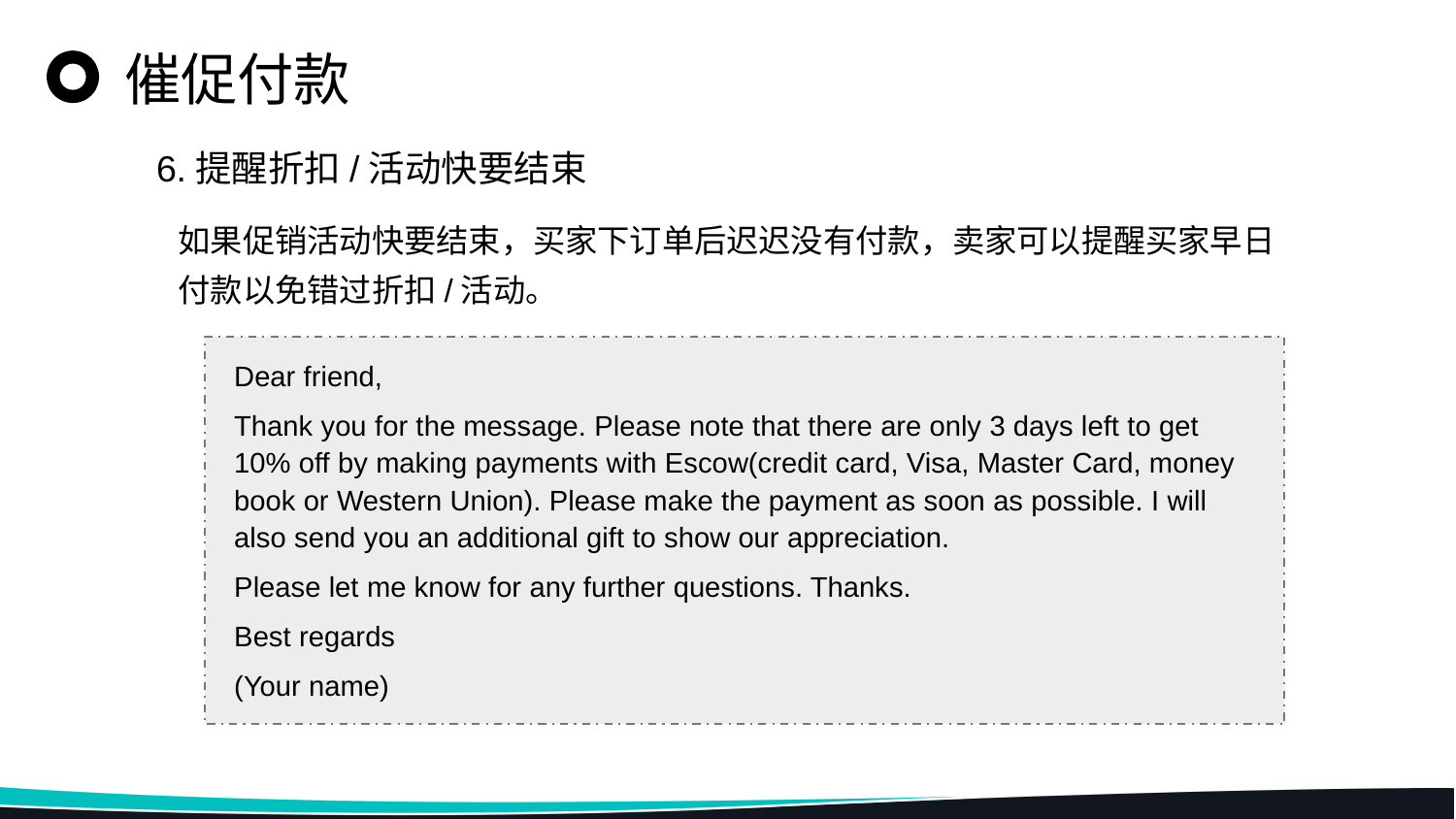

催促付款
6.提醒折扣/活动快要结束
如果促销活动快要结束，买家下订单后迟迟没有付款，卖家可以提醒买家早日付款以免错过折扣/活动。

Dear friend,
Thank you for the message. Please note that there are only 3 days left to get 10% off by making payments with Escow(credit card, Visa, Master Card, money book or Western Union). Please make the payment as soon as possible. I will also send you an additional gift to show our appreciation.
Please let me know for any further questions. Thanks.
Best regards
(Your name)